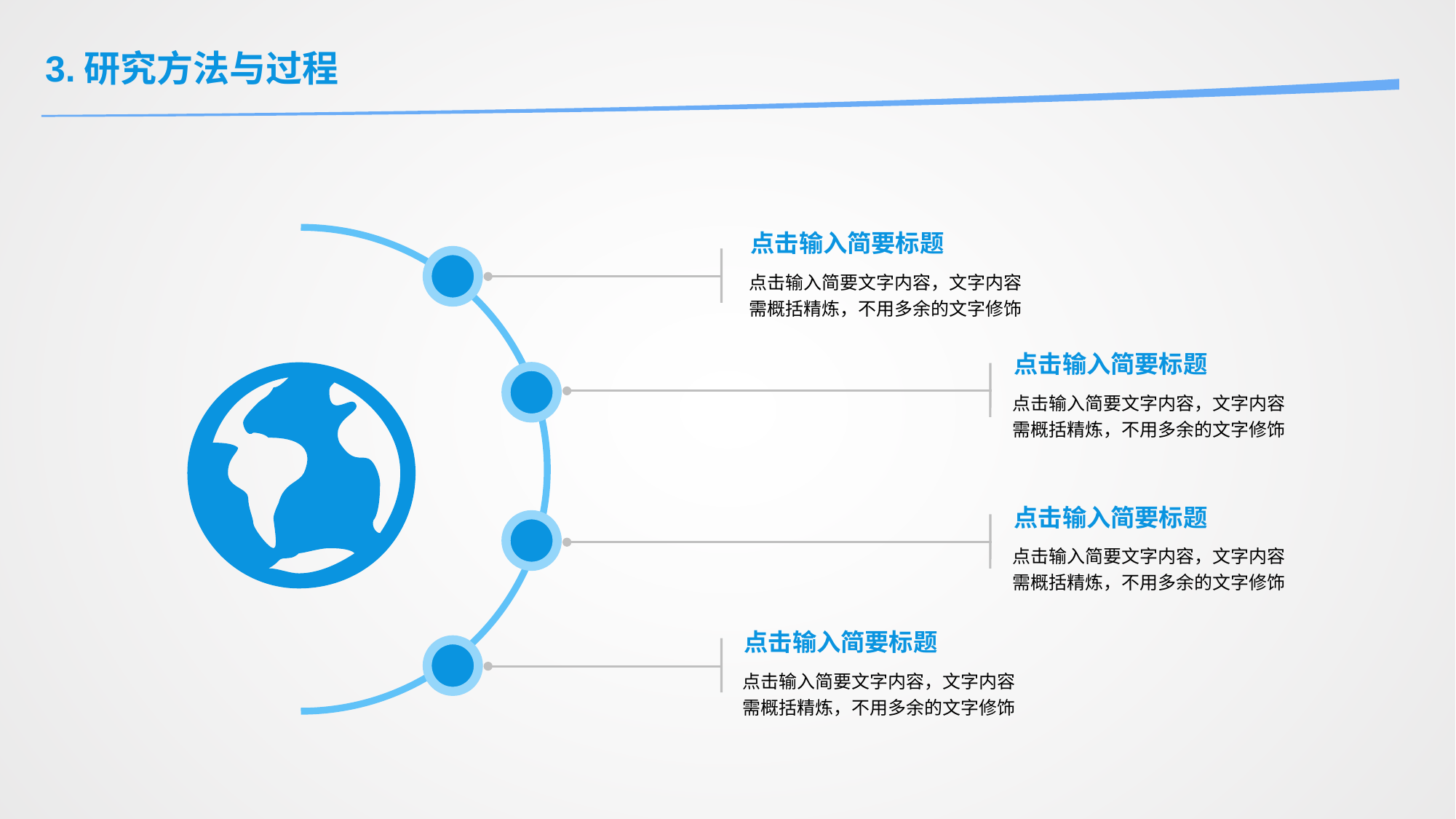

3.研究方法与过程
点击输入简要标题
点击输入简要文字内容，文字内容需概括精炼，不用多余的文字修饰

点击输入简要标题
点击输入简要文字内容，文字内容需概括精炼，不用多余的文字修饰

点击输入简要标题
点击输入简要文字内容，文字内容需概括精炼，不用多余的文字修饰

点击输入简要标题
点击输入简要文字内容，文字内容需概括精炼，不用多余的文字修饰